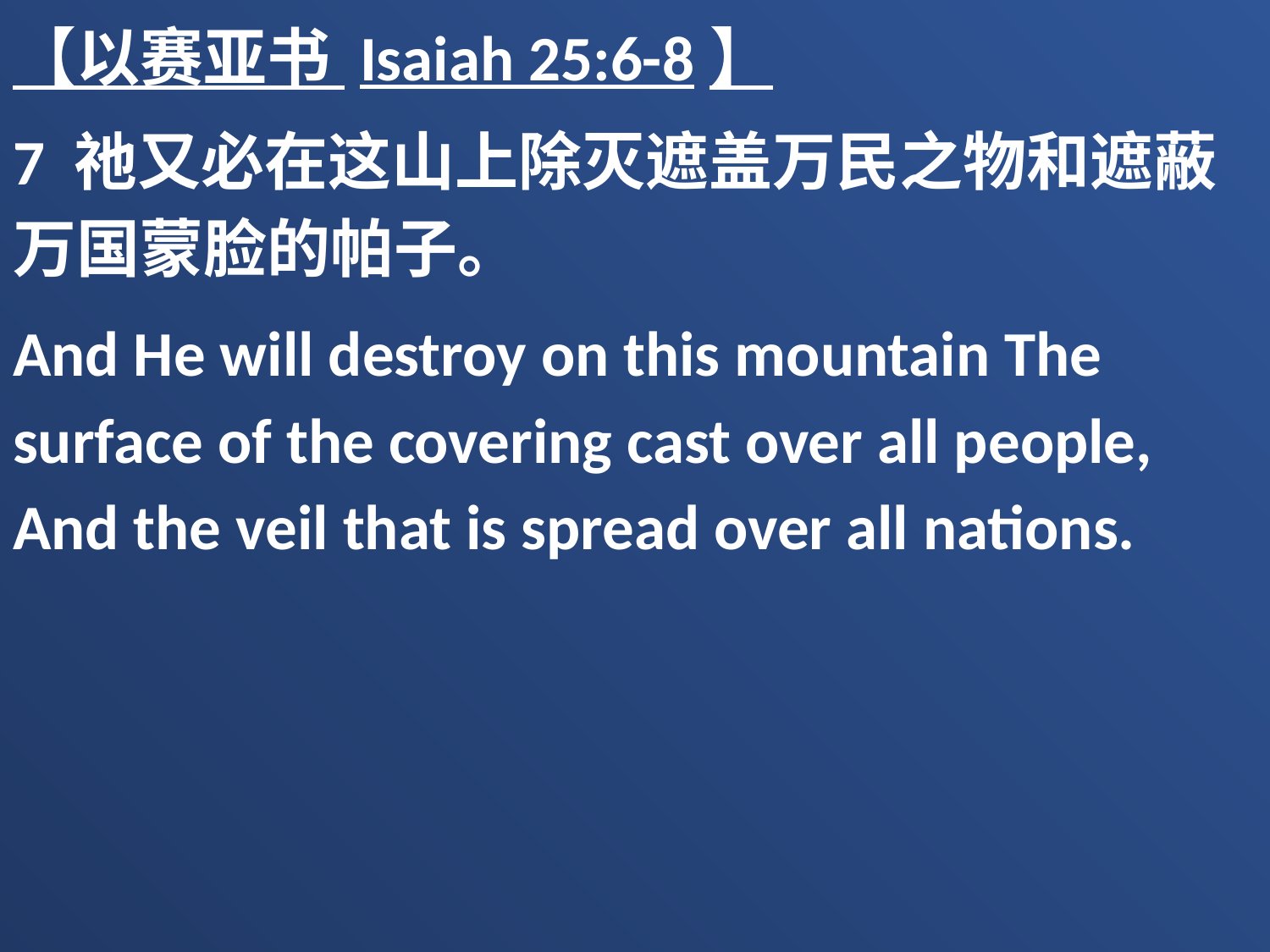

【以赛亚书 Isaiah 25:6-8】
7 祂又必在这山上除灭遮盖万民之物和遮蔽万国蒙脸的帕子。
And He will destroy on this mountain The surface of the covering cast over all people, And the veil that is spread over all nations.